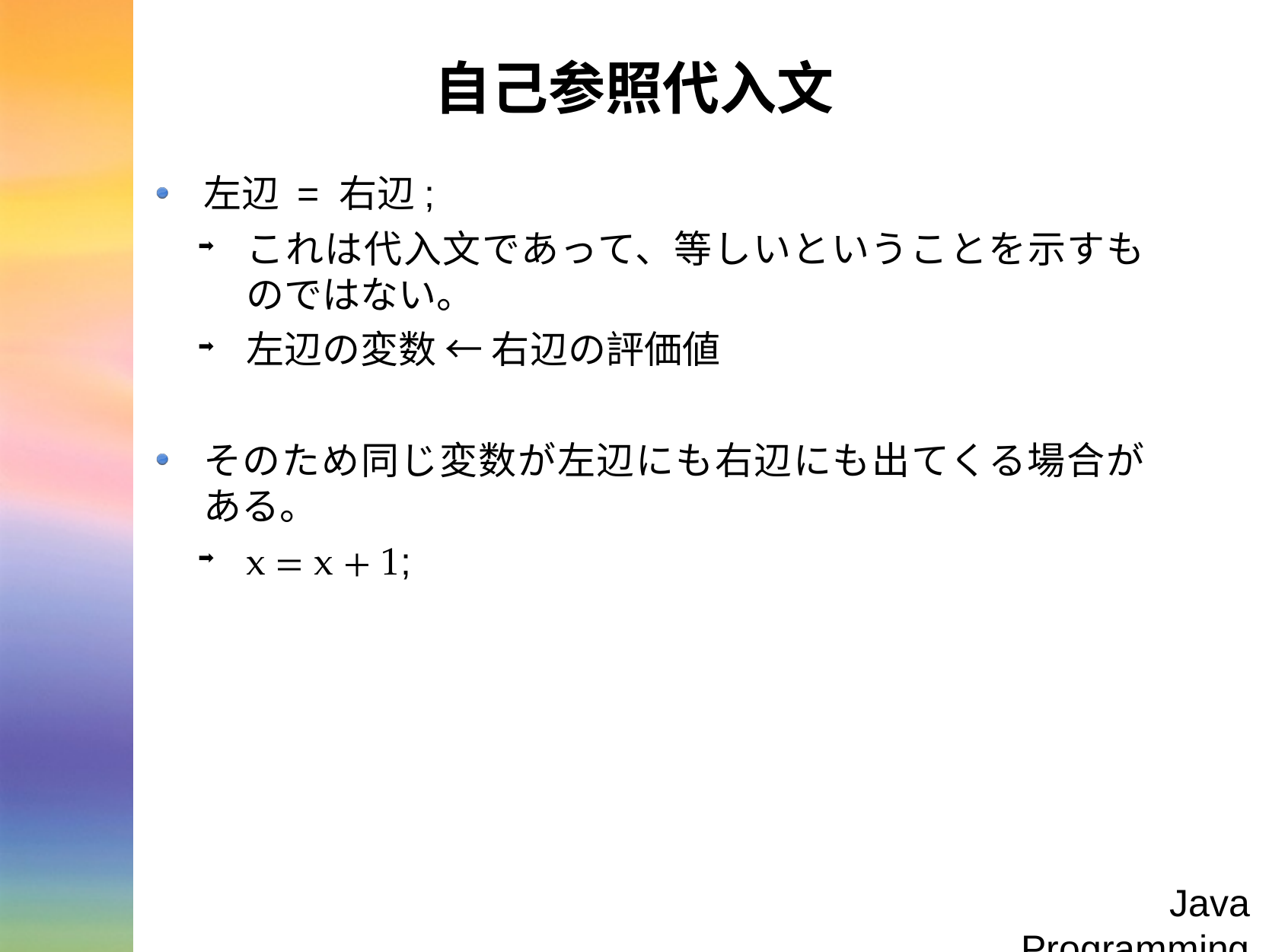

# 自己参照代入文
左辺 = 右辺;
これは代入文であって、等しいということを示すものではない。
左辺の変数 ← 右辺の評価値

そのため同じ変数が左辺にも右辺にも出てくる場合がある。
x = x + 1;